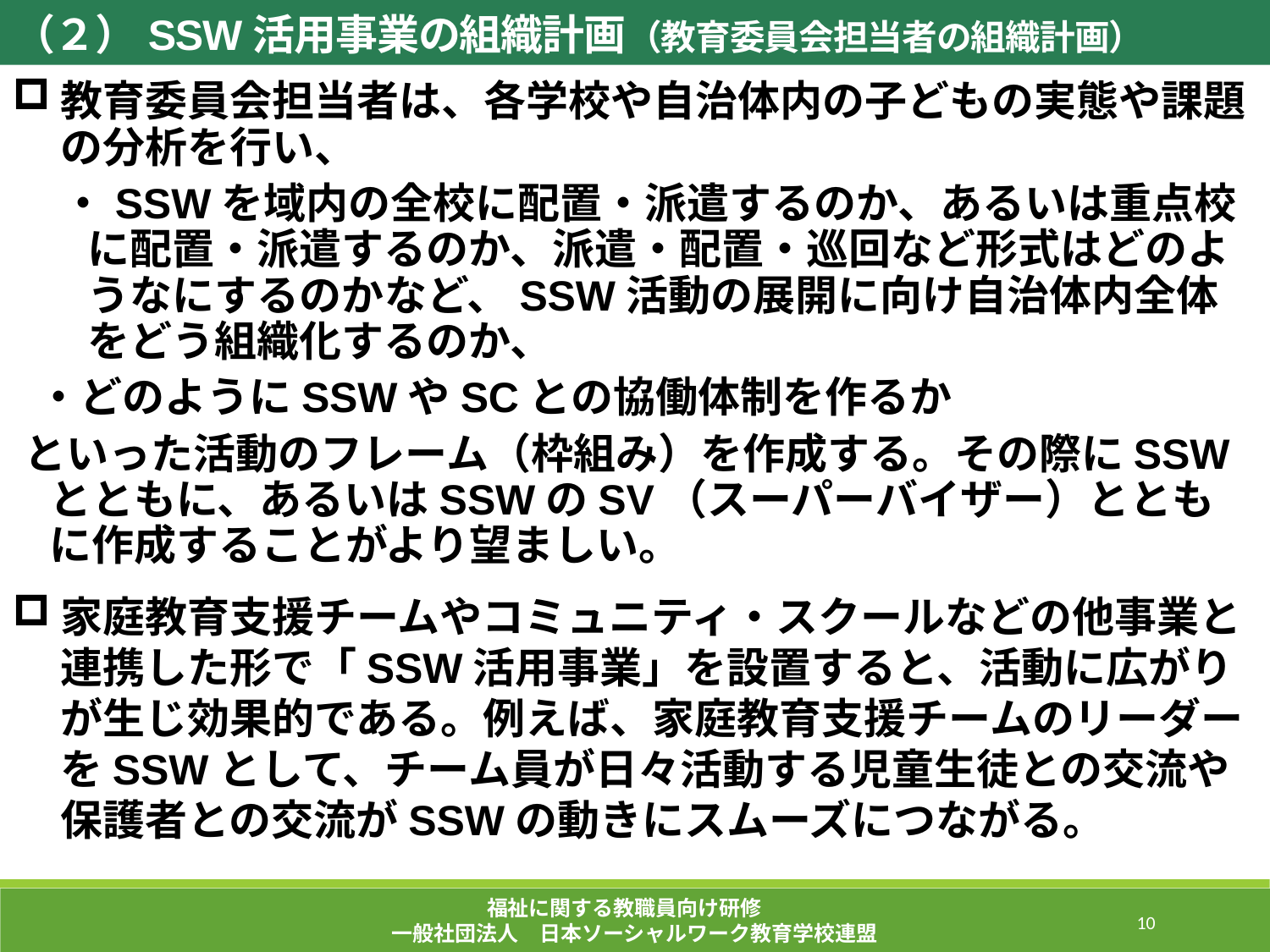

（２）SSW活用事業の組織計画（教育委員会担当者の組織計画）
教育委員会担当者は、各学校や自治体内の子どもの実態や課題の分析を行い、
・SSWを域内の全校に配置・派遣するのか、あるいは重点校に配置・派遣するのか、派遣・配置・巡回など形式はどのようなにするのかなど、SSW活動の展開に向け自治体内全体をどう組織化するのか、
・どのようにSSWやSCとの協働体制を作るか
といった活動のフレーム（枠組み）を作成する。その際にSSWとともに、あるいはSSWのSV（スーパーバイザー）とともに作成することがより望ましい。
家庭教育支援チームやコミュニティ・スクールなどの他事業と連携した形で「SSW活用事業」を設置すると、活動に広がりが生じ効果的である。例えば、家庭教育支援チームのリーダーをSSWとして、チーム員が日々活動する児童生徒との交流や保護者との交流がSSWの動きにスムーズにつながる。
福祉に関する教職員向け研修
一般社団法人　日本ソーシャルワーク教育学校連盟
10